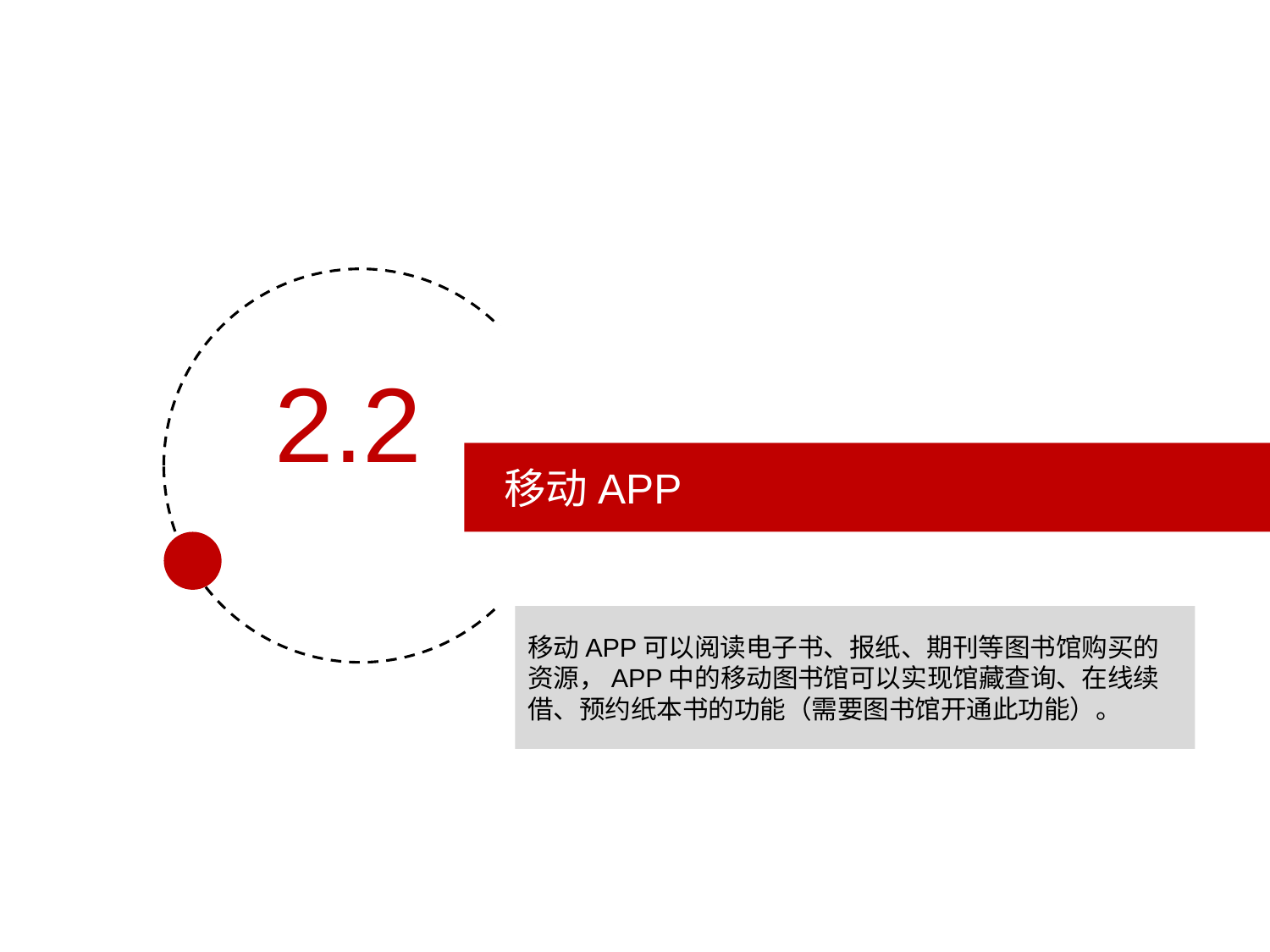

2.2

移动APP
移动APP可以阅读电子书、报纸、期刊等图书馆购买的资源，APP中的移动图书馆可以实现馆藏查询、在线续借、预约纸本书的功能（需要图书馆开通此功能）。